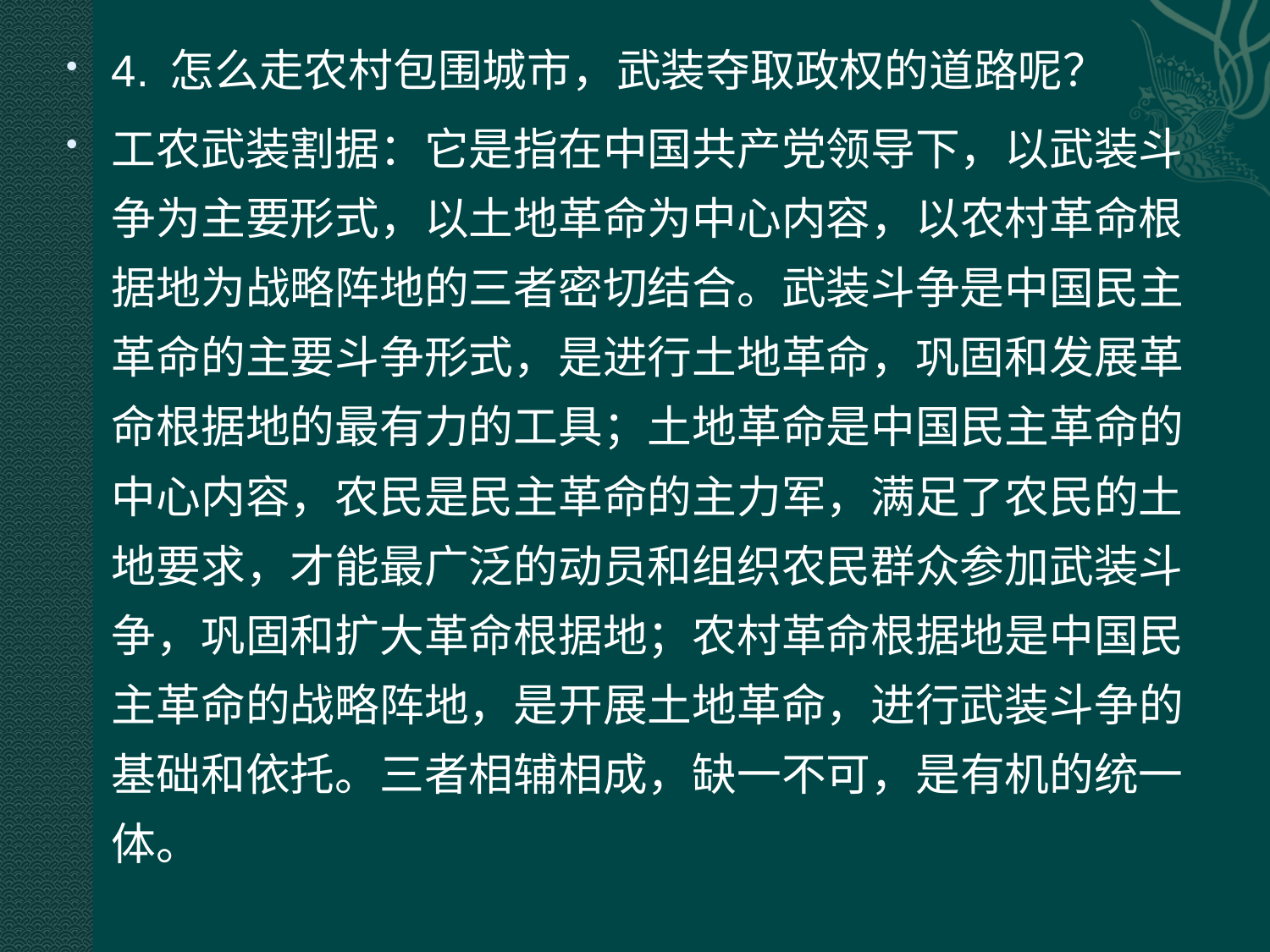

4. 怎么走农村包围城市，武装夺取政权的道路呢？
工农武装割据：它是指在中国共产党领导下，以武装斗争为主要形式，以土地革命为中心内容，以农村革命根据地为战略阵地的三者密切结合。武装斗争是中国民主革命的主要斗争形式，是进行土地革命，巩固和发展革命根据地的最有力的工具；土地革命是中国民主革命的中心内容，农民是民主革命的主力军，满足了农民的土地要求，才能最广泛的动员和组织农民群众参加武装斗争，巩固和扩大革命根据地；农村革命根据地是中国民主革命的战略阵地，是开展土地革命，进行武装斗争的基础和依托。三者相辅相成，缺一不可，是有机的统一体。

#